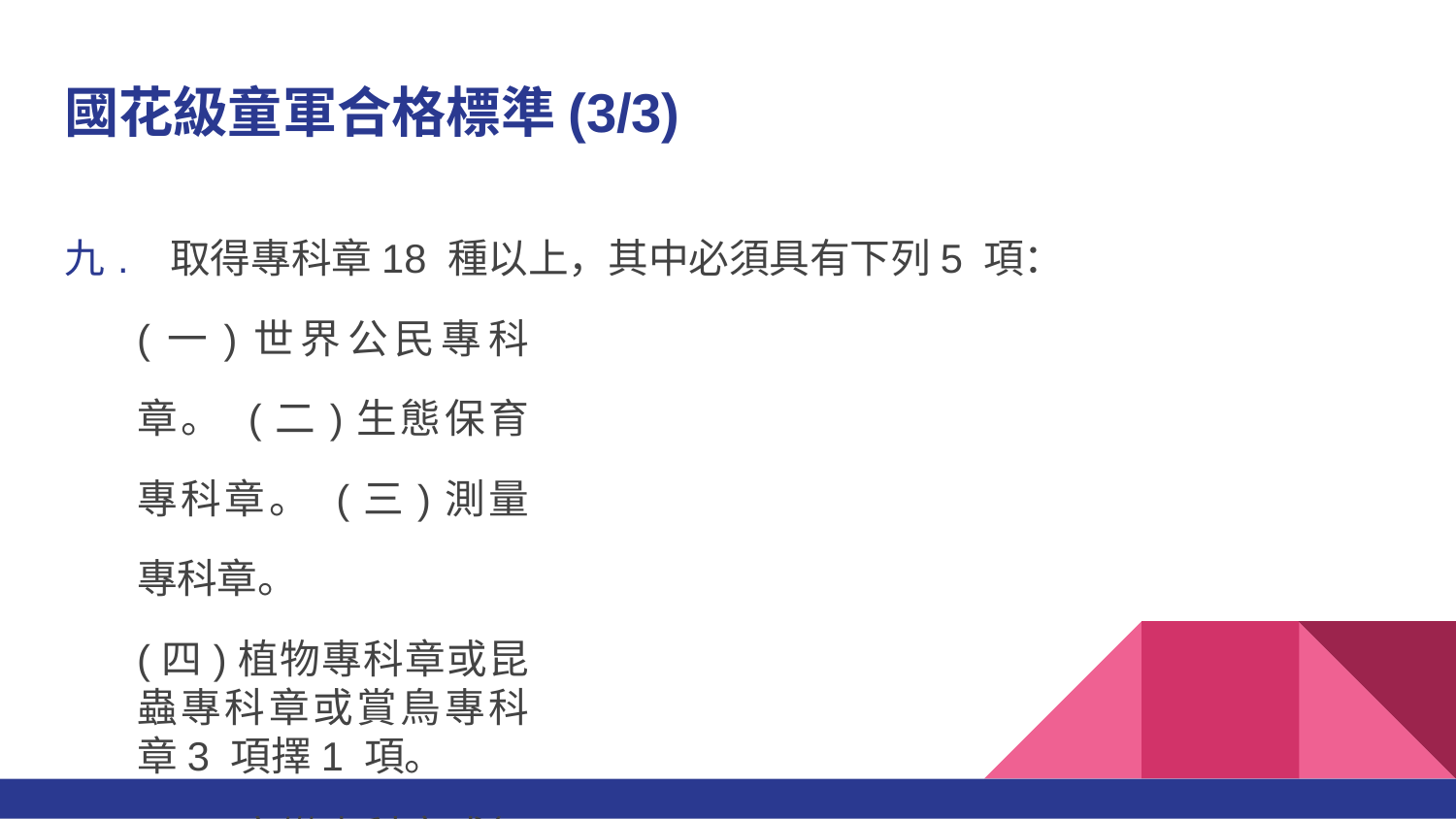

# 國花級童軍合格標準(3/3)
九.  取得專科章18 種以上，其中必須具有下列5 項：
(一)世界公民專科章。 (二)生態保育專科章。 (三)測量專科章。
(四)植物專科章或昆蟲專科章或賞鳥專科章3 項擇1 項。
(五)音樂專科章或舞蹈專科章或攝影專科章3 項擇1 項。